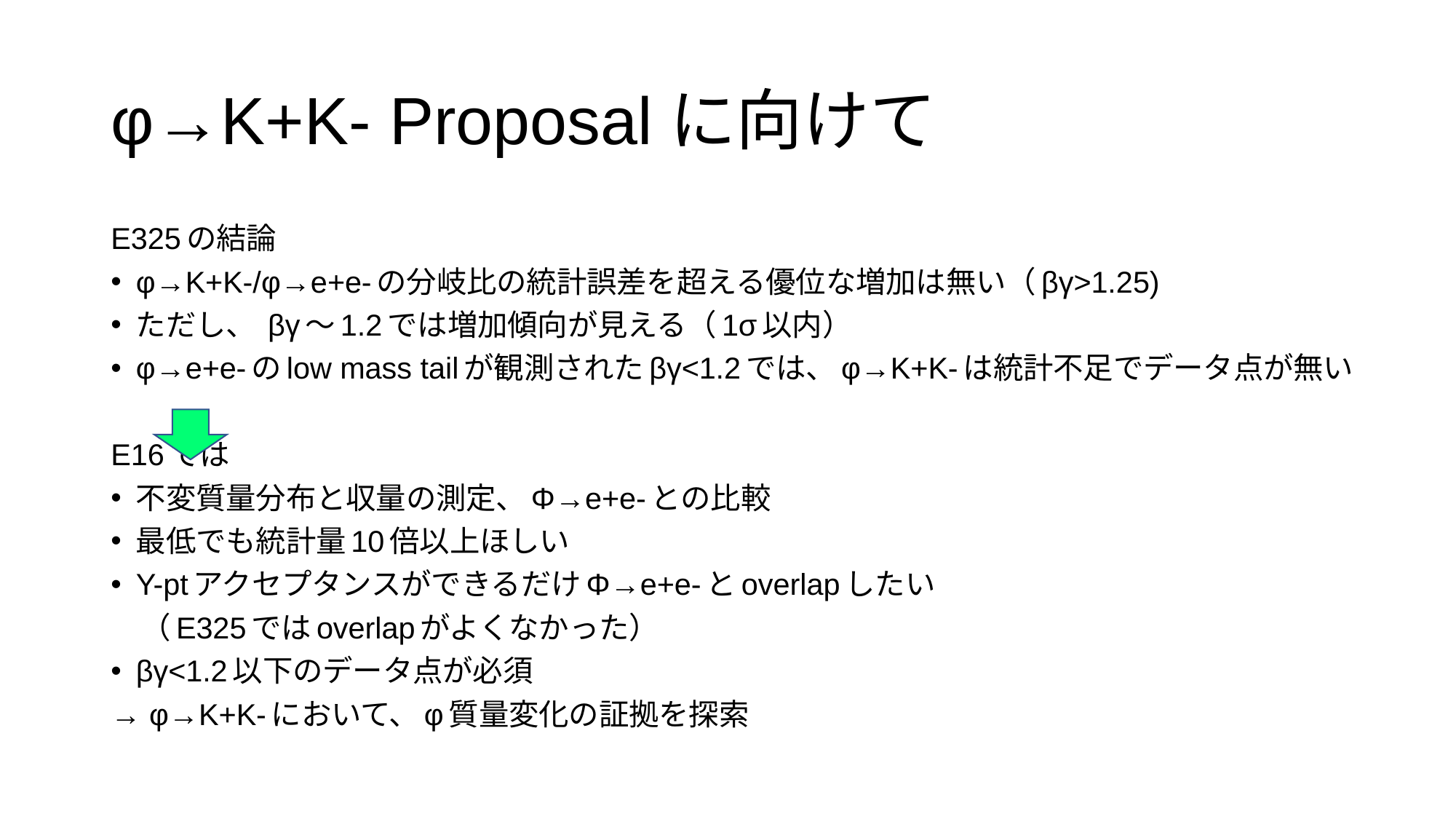

# φ→K+K- Proposalに向けて
E325の結論
φ→K+K-/φ→e+e-の分岐比の統計誤差を超える優位な増加は無い（βγ>1.25)
ただし、 βγ～1.2では増加傾向が見える（1σ以内）
φ→e+e-のlow mass tailが観測されたβγ<1.2では、φ→K+K-は統計不足でデータ点が無い

E16では
不変質量分布と収量の測定、Φ→e+e-との比較
最低でも統計量10倍以上ほしい
Y-ptアクセプタンスができるだけΦ→e+e-とoverlapしたい
　（E325ではoverlapがよくなかった）
βγ<1.2以下のデータ点が必須
→ φ→K+K-において、φ質量変化の証拠を探索